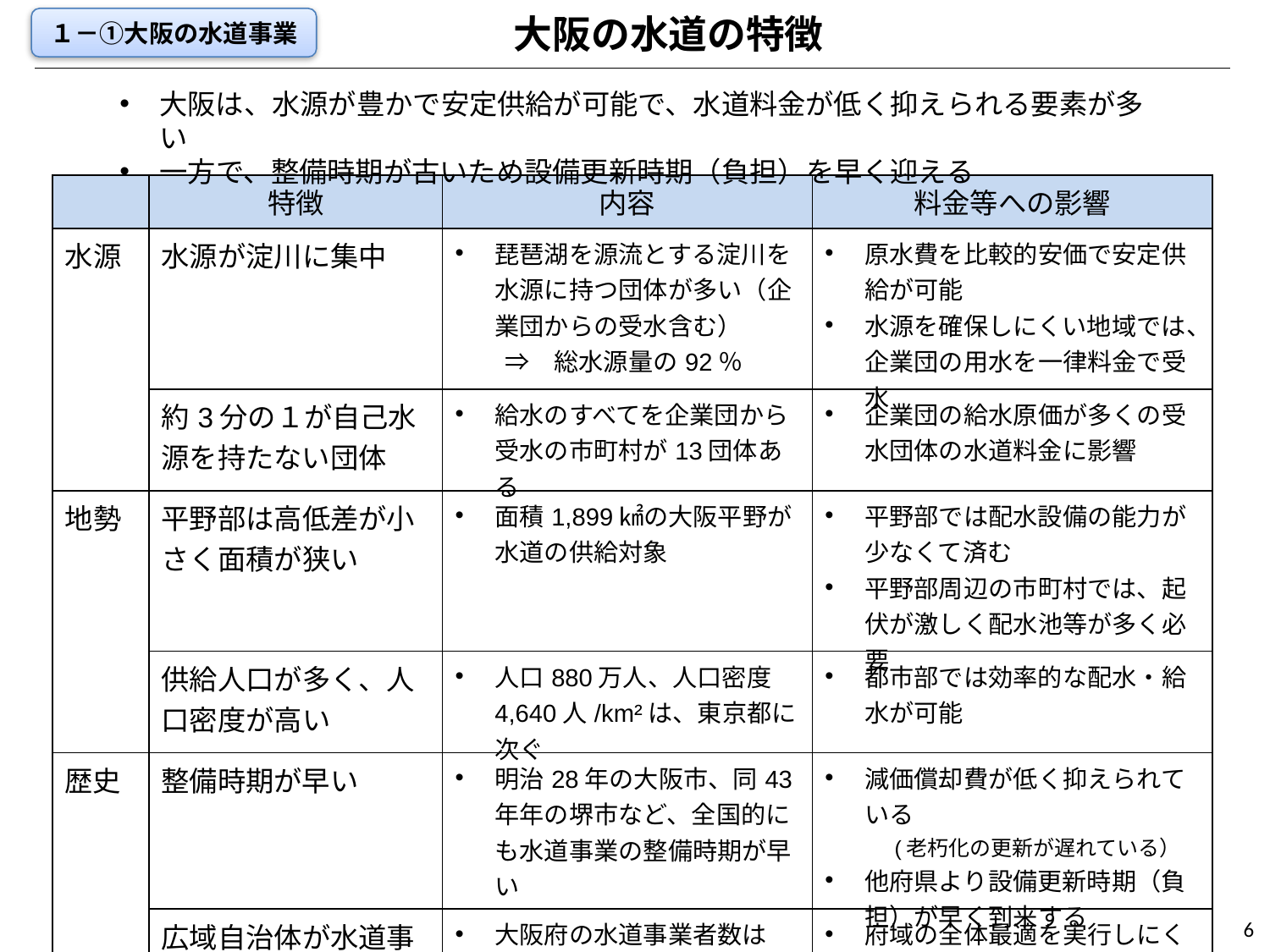

大阪の水道の特徴
１－①大阪の水道事業
大阪は、水源が豊かで安定供給が可能で、水道料金が低く抑えられる要素が多い
一方で、整備時期が古いため設備更新時期（負担）を早く迎える
|  | 特徴 | 内容 | 料金等への影響 |
| --- | --- | --- | --- |
| 水源 | 水源が淀川に集中 | 琵琶湖を源流とする淀川を水源に持つ団体が多い（企業団からの受水含む） 　　⇒　総水源量の92％ | 原水費を比較的安価で安定供給が可能 水源を確保しにくい地域では、企業団の用水を一律料金で受水 |
|  | 約3分の１が自己水源を持たない団体 | 給水のすべてを企業団から受水の市町村が13団体ある | 企業団の給水原価が多くの受水団体の水道料金に影響 |
| 地勢 | 平野部は高低差が小さく面積が狭い | 面積1,899㎢の大阪平野が水道の供給対象 | 平野部では配水設備の能力が少なくて済む 平野部周辺の市町村では、起伏が激しく配水池等が多く必要 |
|  | 供給人口が多く、人口密度が高い | 人口880万人、人口密度4,640人/km²は、東京都に次ぐ | 都市部では効率的な配水・給水が可能 |
| 歴史 | 整備時期が早い | 明治28年の大阪市、同43年年の堺市など、全国的にも水道事業の整備時期が早い | 減価償却費が低く抑えられている 　　　(老朽化の更新が遅れている） 他府県より設備更新時期（負担）が早く到来する |
|  | 広域自治体が水道事業を持たない | 大阪府の水道事業者数は43 各々で水道料金を設定 | 府域の全体最適を実行しにくい |
6